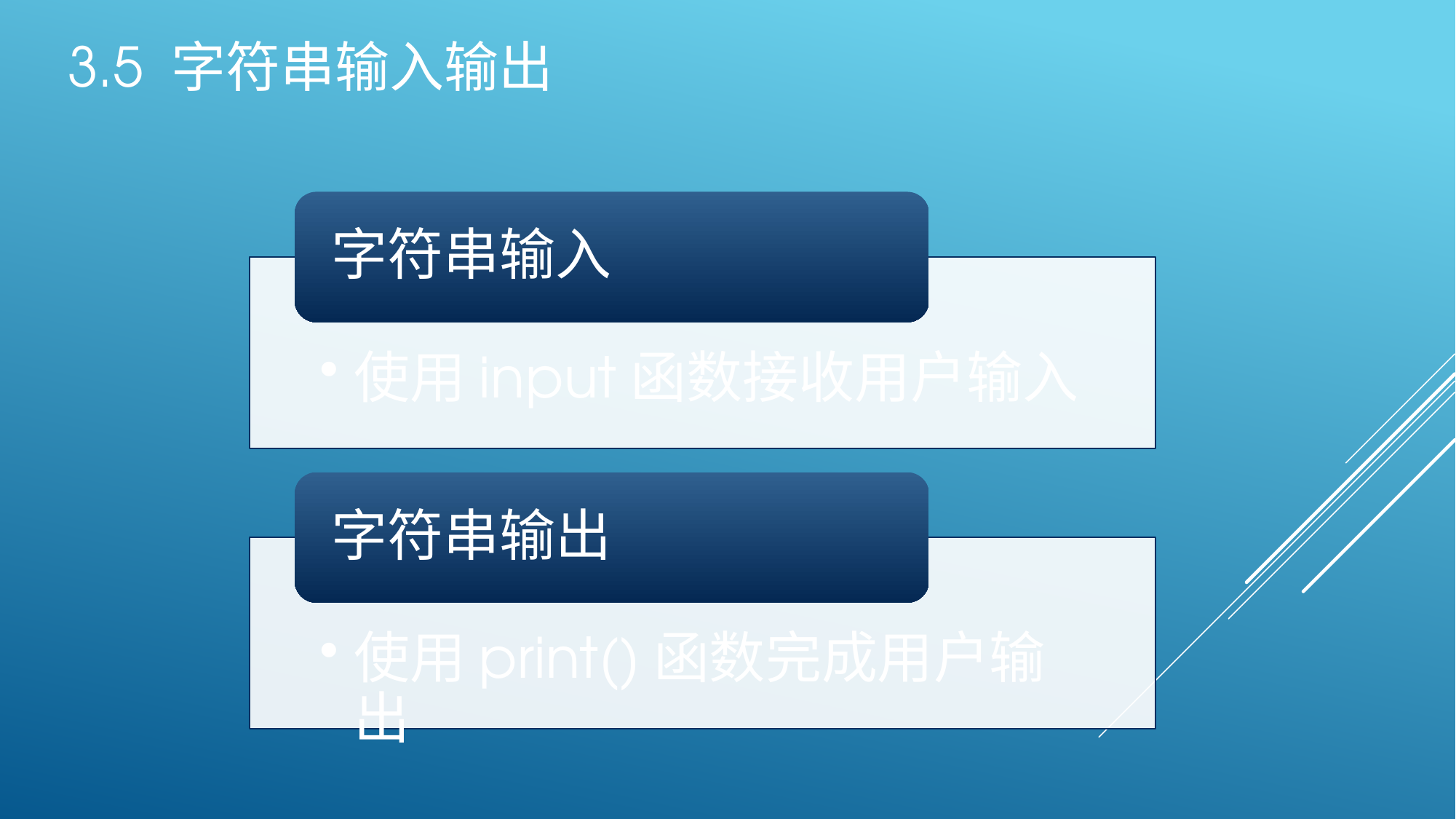

# 3.5 字符串输入输出
使用input函数接收用户输入
字符串输入
使用print()函数完成用户输出
字符串输出